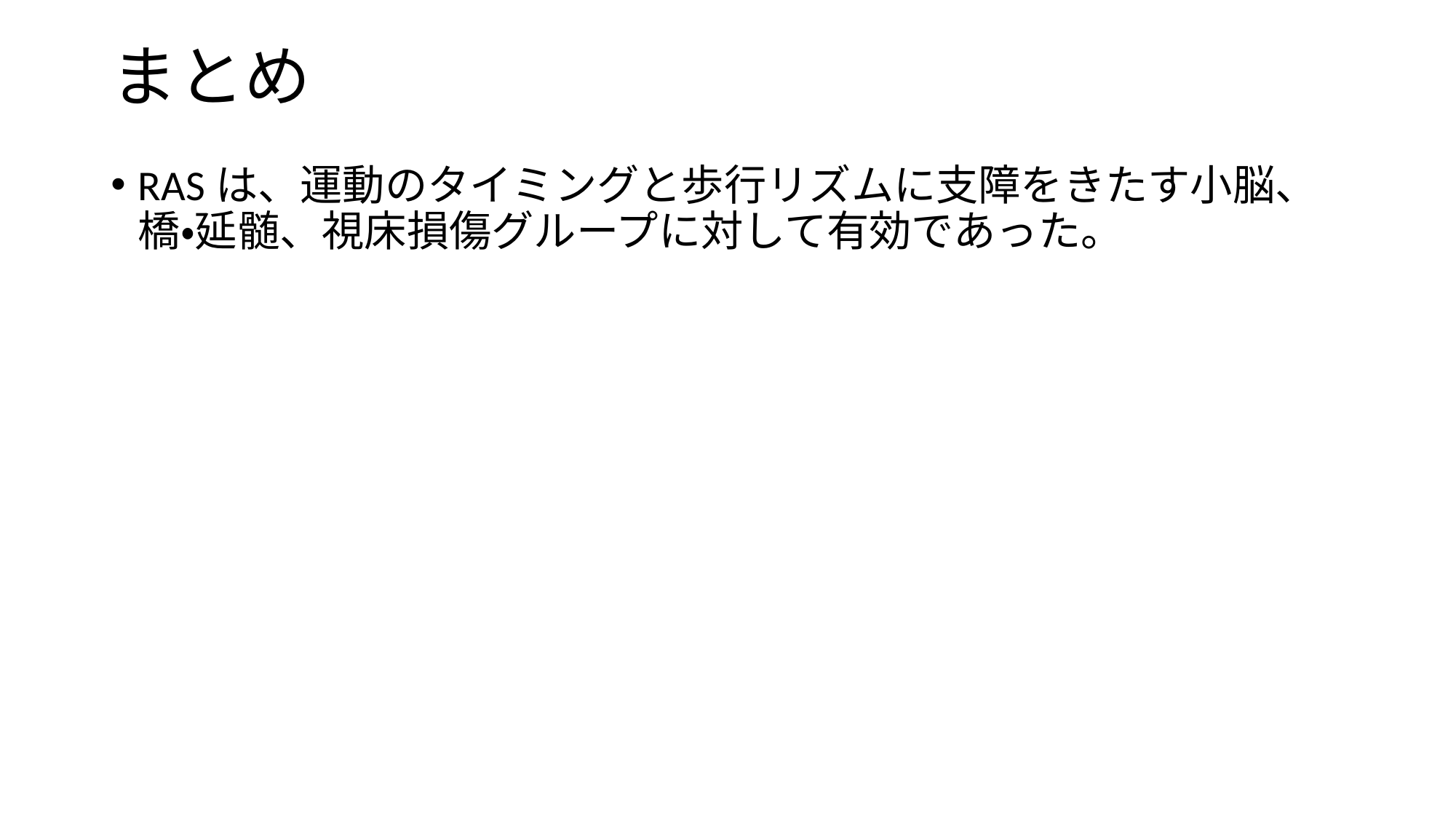

# まとめ
RASは、運動のタイミングと歩行リズムに支障をきたす小脳、橋・延髄、視床損傷グループに対して有効であった。